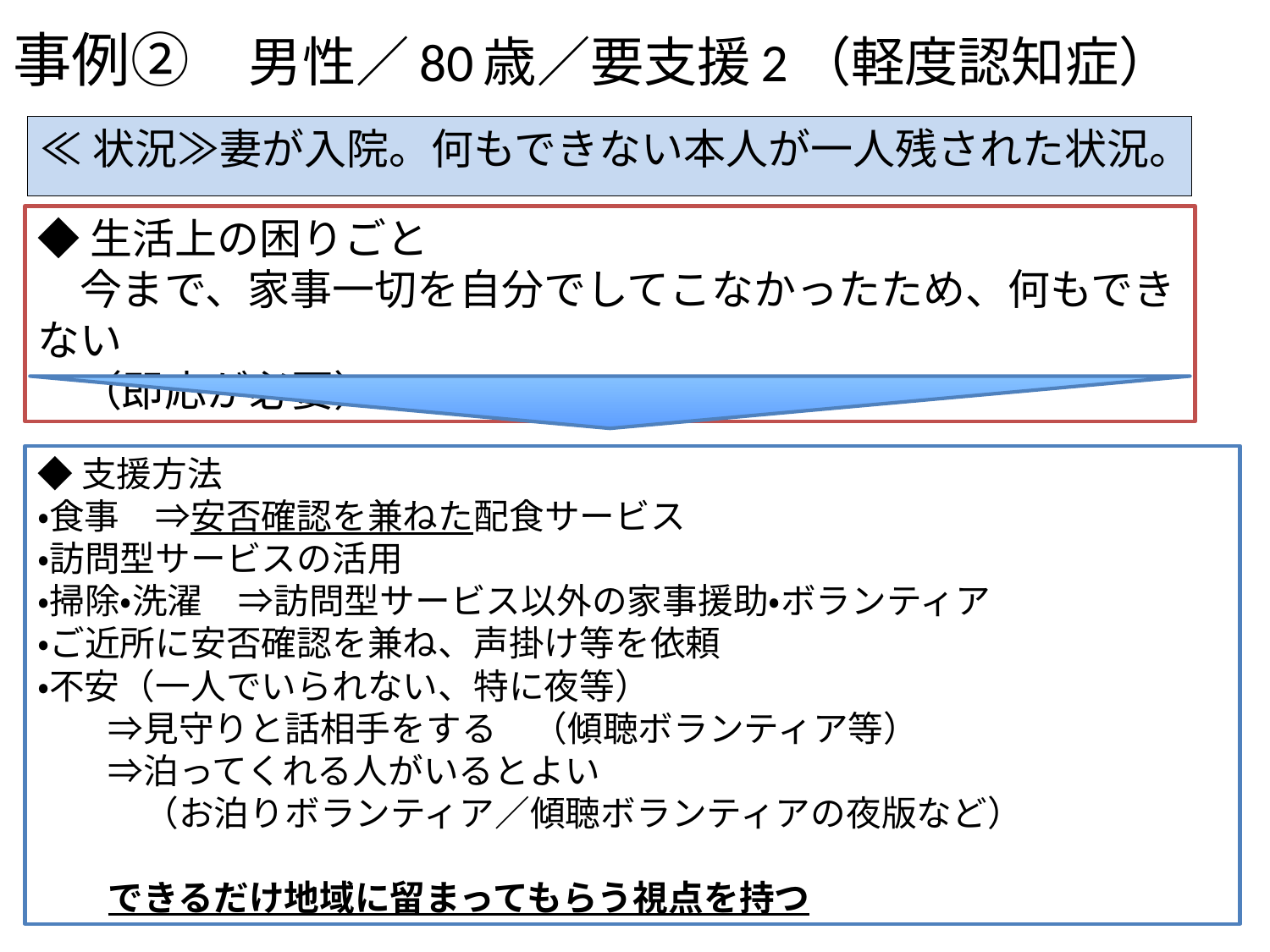

# 事例②　男性／80歳／要支援2（軽度認知症）
≪状況≫妻が入院。何もできない本人が一人残された状況。
◆生活上の困りごと
　今まで、家事一切を自分でしてこなかったため、何もできない
　（即応が必要）

◆支援方法
・食事　⇒安否確認を兼ねた配食サービス
・訪問型サービスの活用
・掃除・洗濯　⇒訪問型サービス以外の家事援助・ボランティア
・ご近所に安否確認を兼ね、声掛け等を依頼
・不安（一人でいられない、特に夜等）
　　⇒見守りと話相手をする　（傾聴ボランティア等）
　　⇒泊ってくれる人がいるとよい
　　　（お泊りボランティア／傾聴ボランティアの夜版など）

　　できるだけ地域に留まってもらう視点を持つ